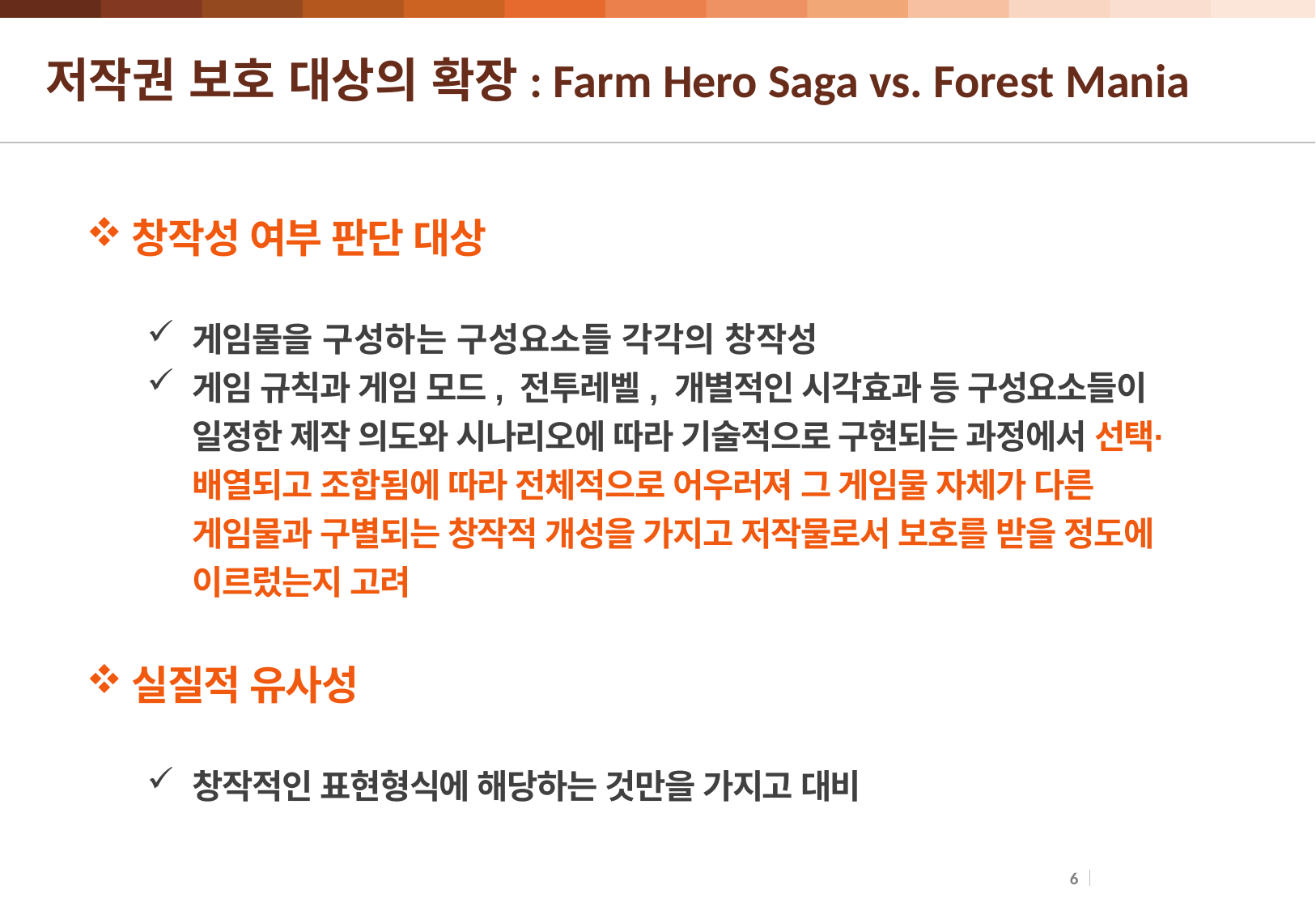

# 저작권 보호 대상의 확장: Farm Hero Saga vs. Forest Mania
창작성 여부 판단 대상

게임물을 구성하는 구성요소들 각각의 창작성
게임 규칙과 게임 모드, 전투레벨, 개별적인 시각효과 등 구성요소들이 일정한 제작 의도와 시나리오에 따라 기술적으로 구현되는 과정에서 선택∙배열되고 조합됨에 따라 전체적으로 어우러져 그 게임물 자체가 다른 게임물과 구별되는 창작적 개성을 가지고 저작물로서 보호를 받을 정도에 이르렀는지 고려

실질적 유사성

창작적인 표현형식에 해당하는 것만을 가지고 대비